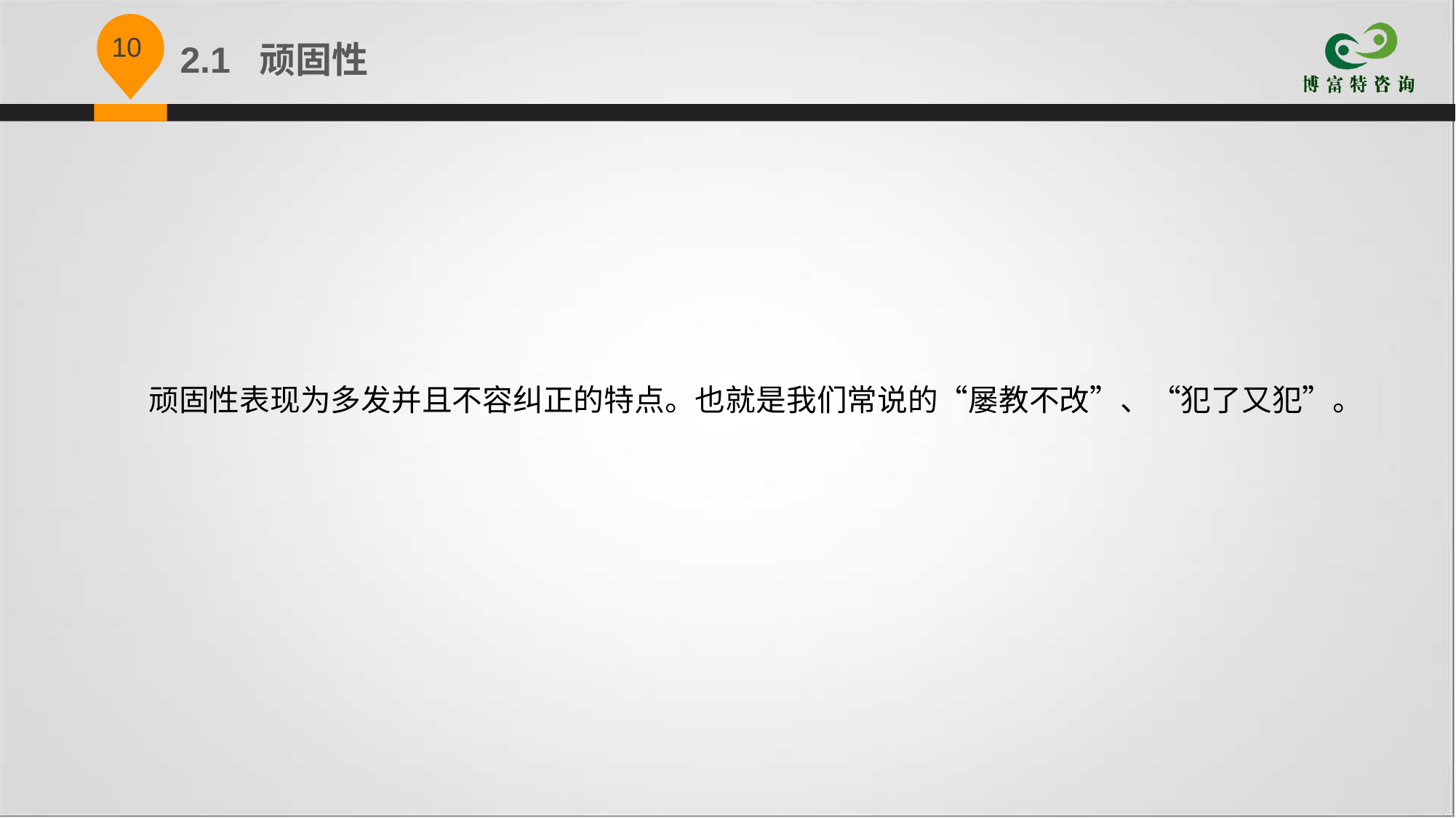

2.1  顽固性
顽固性表现为多发并且不容纠正的特点。也就是我们常说的“屡教不改”、“犯了又犯”。